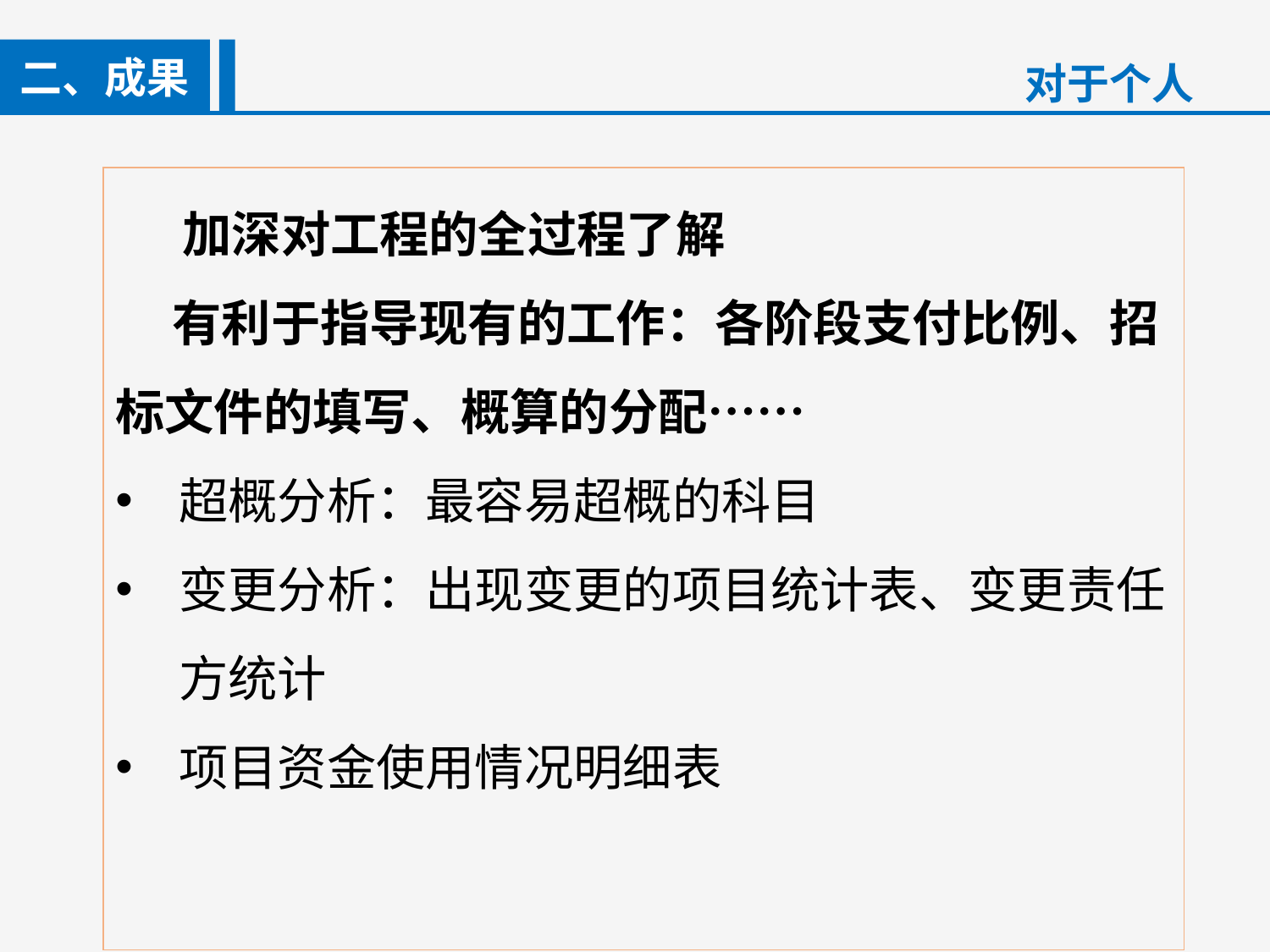

二、成果

对于个人
     加深对工程的全过程了解
    有利于指导现有的工作：各阶段支付比例、招标文件的填写、概算的分配……
超概分析：最容易超概的科目
变更分析：出现变更的项目统计表、变更责任方统计
项目资金使用情况明细表